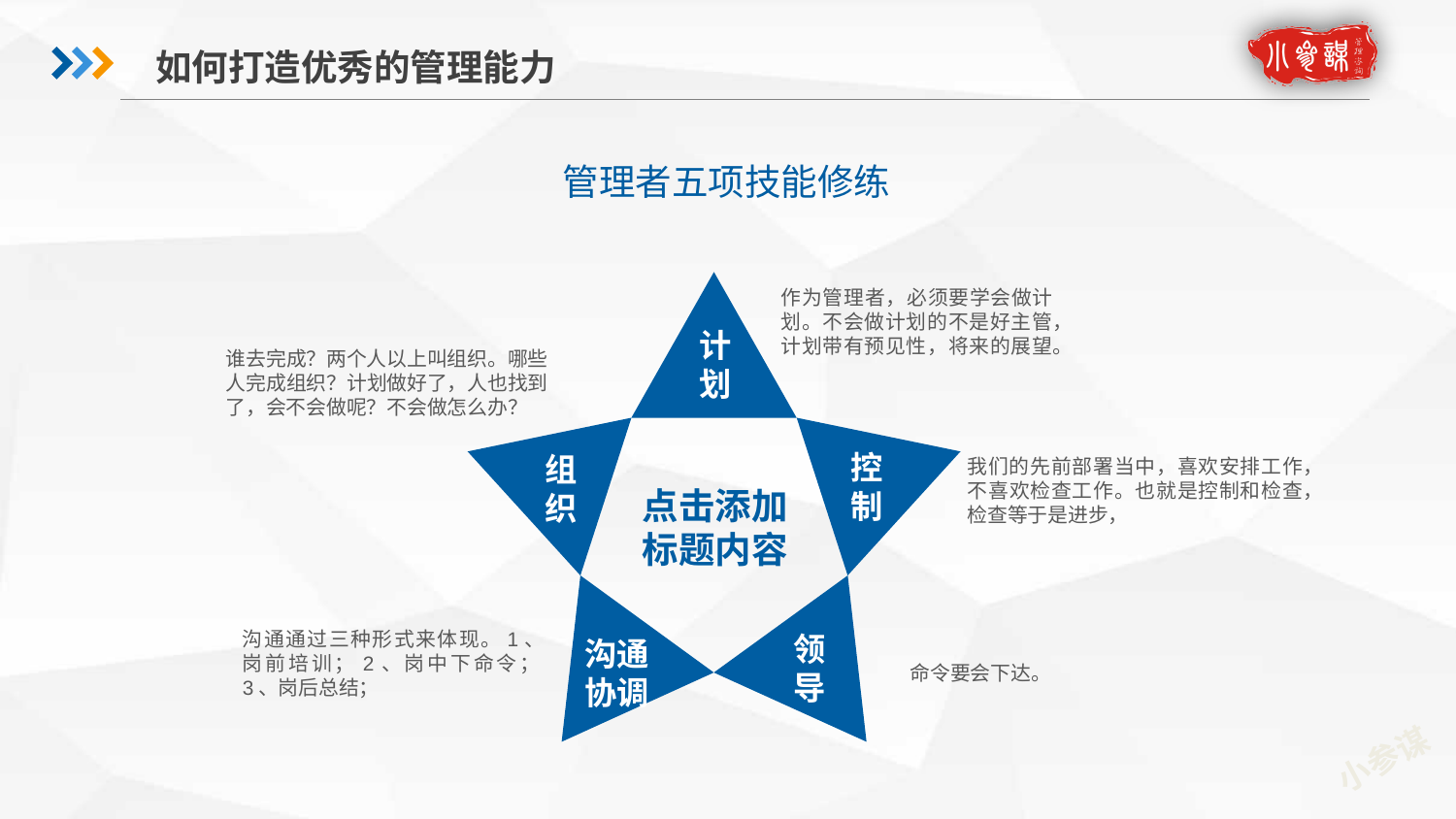

如何打造优秀的管理能力
管理者五项技能修练

作为管理者，必须要学会做计划。不会做计划的不是好主管，计划带有预见性，将来的展望。
计划
谁去完成？两个人以上叫组织。哪些人完成组织？计划做好了，人也找到了，会不会做呢？不会做怎么办？

控制
组织
我们的先前部署当中，喜欢安排工作，不喜欢检查工作。也就是控制和检查，检查等于是进步，
点击添加标题内容

沟通通过三种形式来体现。1、岗前培训；2、岗中下命令；3、岗后总结；
领导
沟通
协调
命令要会下达。